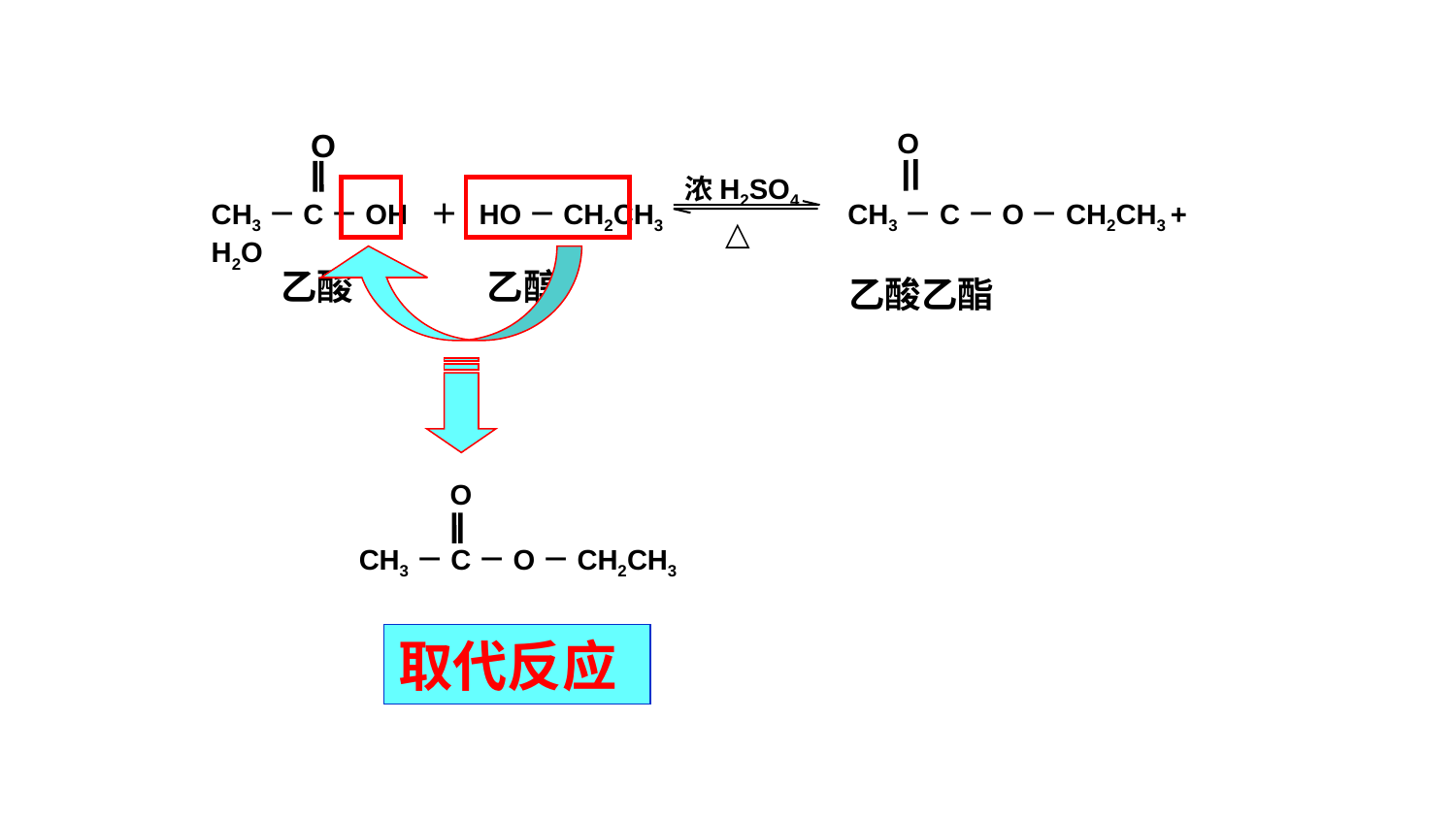

O

O

CH3－C－OH  ＋  HO－CH2CH3                                        CH3－C－O－CH2CH3 + H2O
△

浓H2SO4

乙酸
乙醇
乙酸乙酯

O

                  CH3－C－O－CH2CH3
取代反应